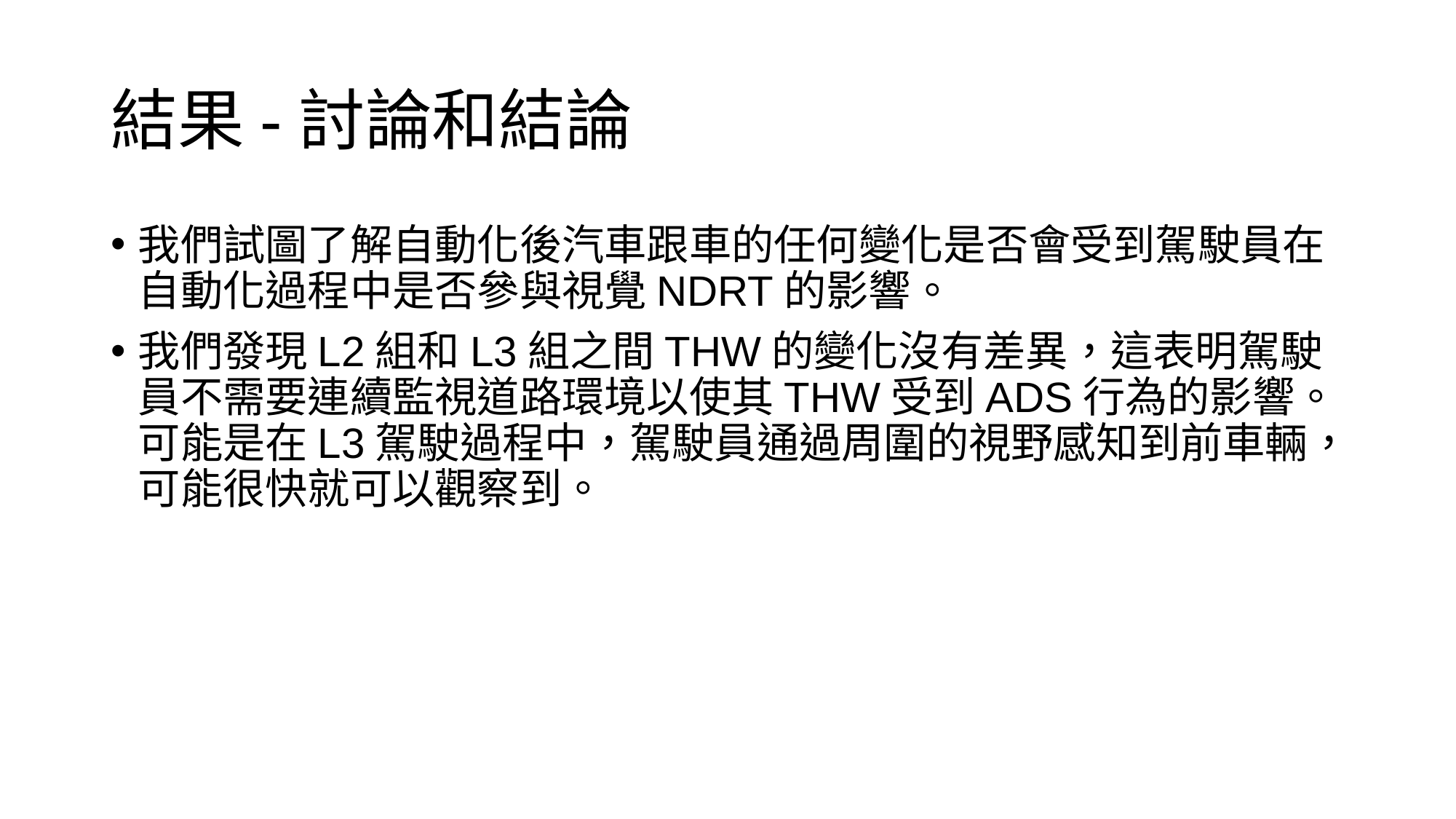

# 結果-討論和結論
我們試圖了解自動化後汽車跟車的任何變化是否會受到駕駛員在自動化過程中是否參與視覺NDRT的影響。
我們發現L2組和L3組之間THW的變化沒有差異，這表明駕駛員不需要連續監視道路環境以使其THW受到ADS行為的影響。可能是在L3駕駛過程中，駕駛員通過周圍的視野感知到前車輛，可能很快就可以觀察到。